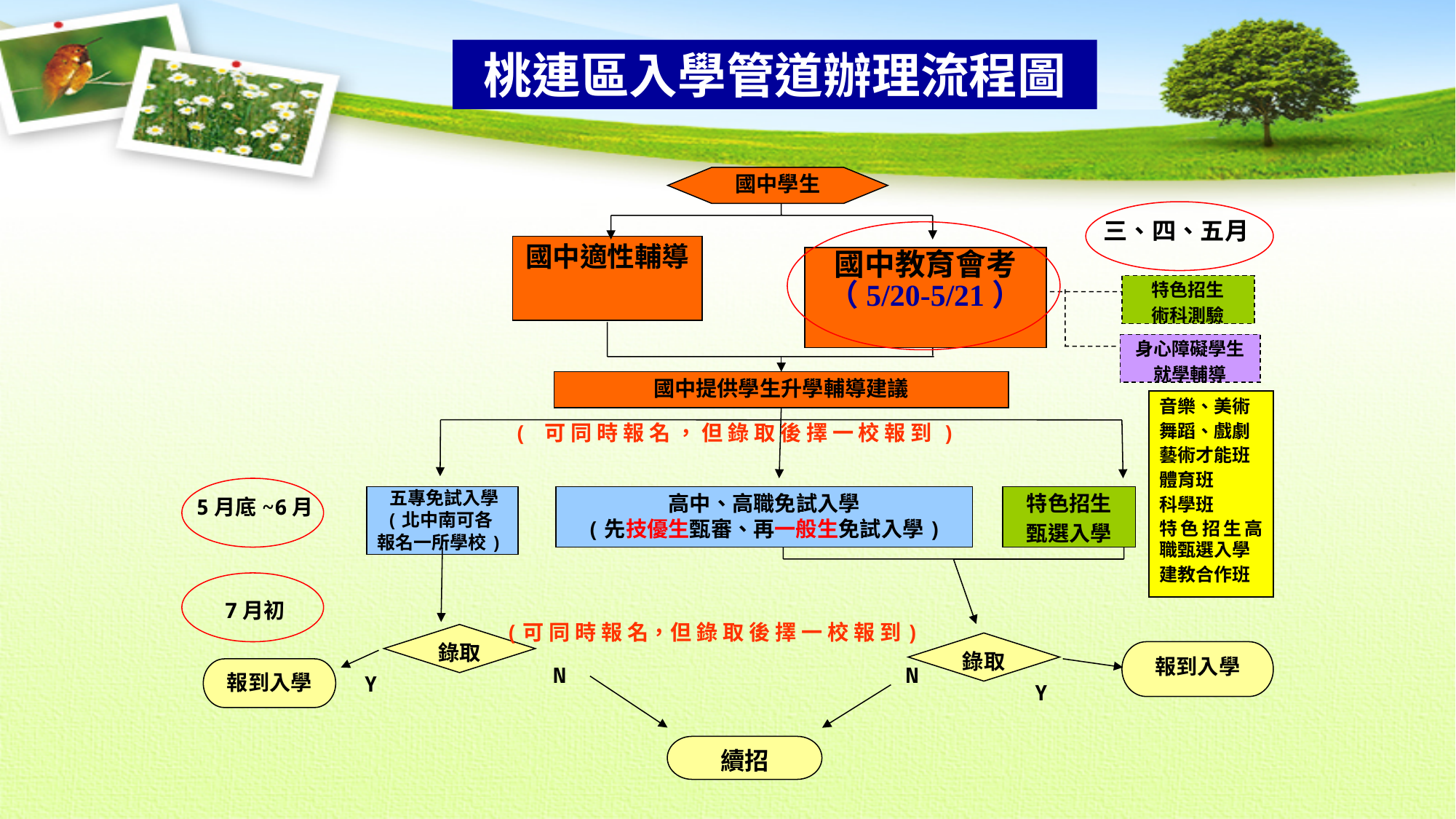

桃連區入學管道辦理流程圖
國中學生

三、四、五月

國中適性輔導
國中教育會考
（5/20-5/21）
特色招生
術科測驗

身心障礙學生
就學輔導

國中提供學生升學輔導建議
音樂、美術
舞蹈、戲劇
藝術才能班
體育班
科學班
特色招生高職甄選入學
建教合作班

( 可 同 時 報 名 ， 但 錄 取 後 擇 一 校 報 到 )

5月底~6月

 五專免試入學
(北中南可各
報名一所學校)
高中、高職免試入學
(先技優生甄審、再一般生免試入學)

特色招生
甄選入學

7月初

(可 同 時 報 名，但 錄 取 後 擇 一 校 報 到)
錄取
錄取
報到入學

N
N
報到入學

Y

Y

續招